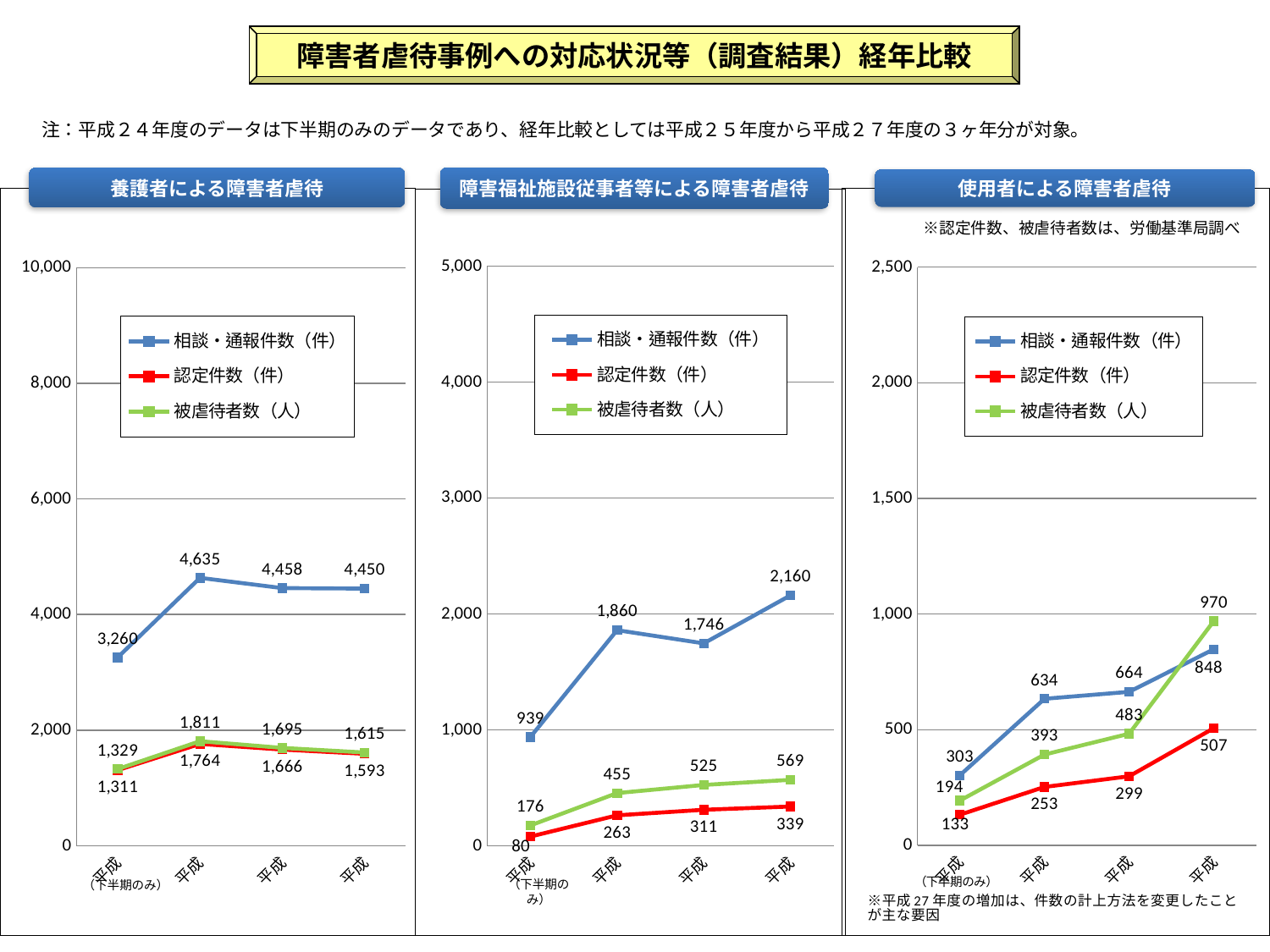

障害者虐待事例への対応状況等（調査結果）経年比較
注：平成２４年度のデータは下半期のみのデータであり、経年比較としては平成２５年度から平成２７年度の３ヶ年分が対象。
障害福祉施設従事者等による障害者虐待
養護者による障害者虐待
使用者による障害者虐待

### Chart

| Category | 相談・通報件数（件） | 認定件数（件） | 被虐待者数（人） |
|---|---|---|---|
| 平成24年度 | 3260.0 | 1311.0 | 1329.0 |
| 平成25年度 | 4635.0 | 1764.0 | 1811.0 |
| 平成26年度 | 4458.0 | 1666.0 | 1695.0 |
| 平成27年度 | 4450.0 | 1593.0 | 1615.0 |

### Chart

| Category | 相談・通報件数（件） | 認定件数（件） | 被虐待者数（人） |
|---|---|---|---|
| 平成24年度 | 303.0 | 133.0 | 194.0 |
| 平成25年度 | 634.0 | 253.0 | 393.0 |
| 平成26年度 | 664.0 | 299.0 | 483.0 |
| 平成27年度 | 848.0 | 507.0 | 970.0 |

### Chart

| Category | 相談・通報件数（件） | 認定件数（件） | 被虐待者数（人） |
|---|---|---|---|
| 平成24年度 | 939.0 | 80.0 | 176.0 |
| 平成25年度 | 1860.0 | 263.0 | 455.0 |
| 平成26年度 | 1746.0 | 311.0 | 525.0 |
| 平成27年度 | 2160.0 | 339.0 | 569.0 |
（下半期のみ）
（下半期のみ）